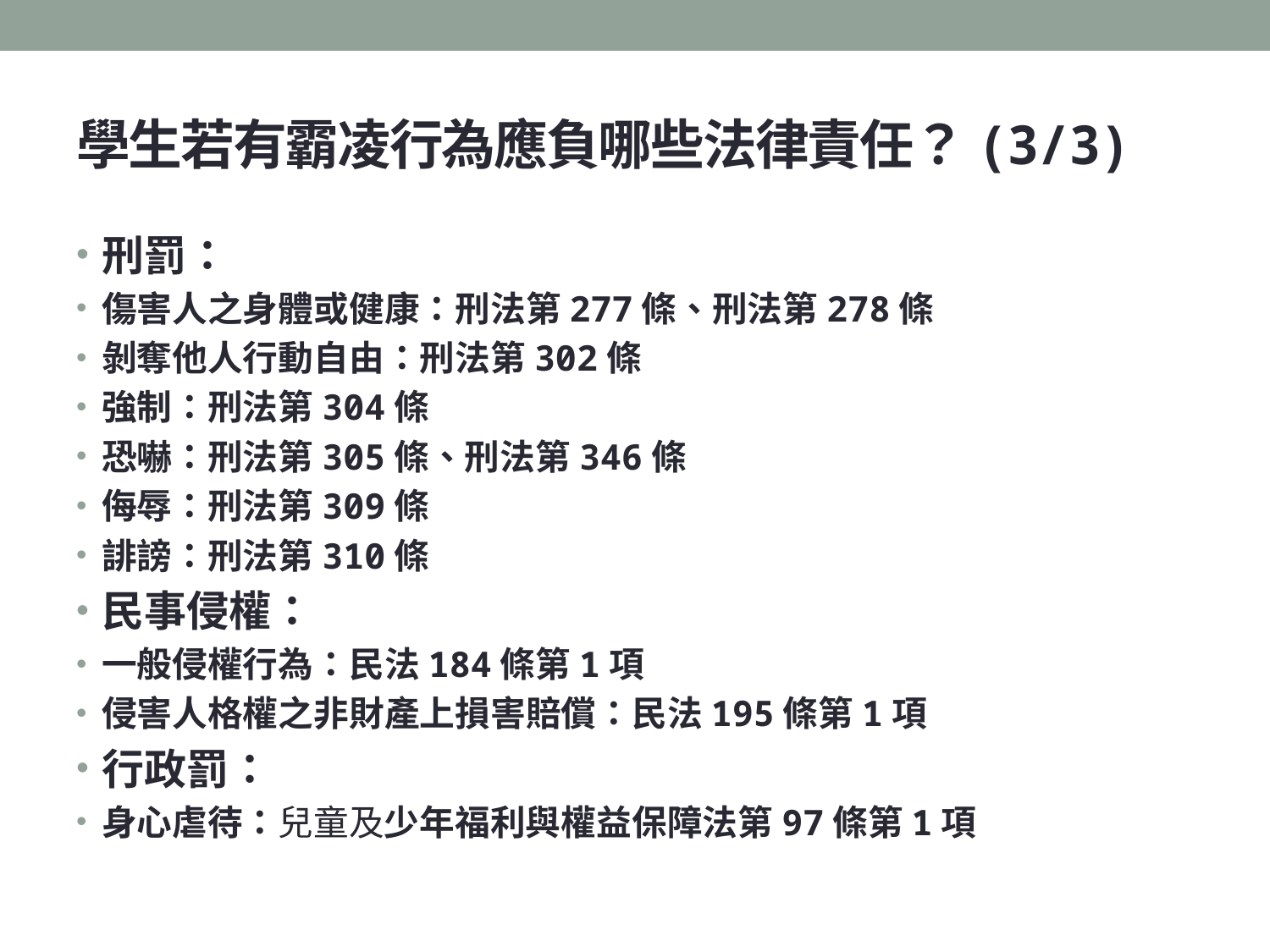

# 學生若有霸凌行為應負哪些法律責任？(3/3)
刑罰：
傷害人之身體或健康：刑法第277條、刑法第278條
剝奪他人行動自由：刑法第302條
強制：刑法第304條
恐嚇：刑法第305條、刑法第346條
侮辱：刑法第309條
誹謗：刑法第310條
民事侵權：
一般侵權行為：民法184條第1項
侵害人格權之非財產上損害賠償：民法195條第1項
行政罰：
身心虐待：兒童及少年福利與權益保障法第97條第1項